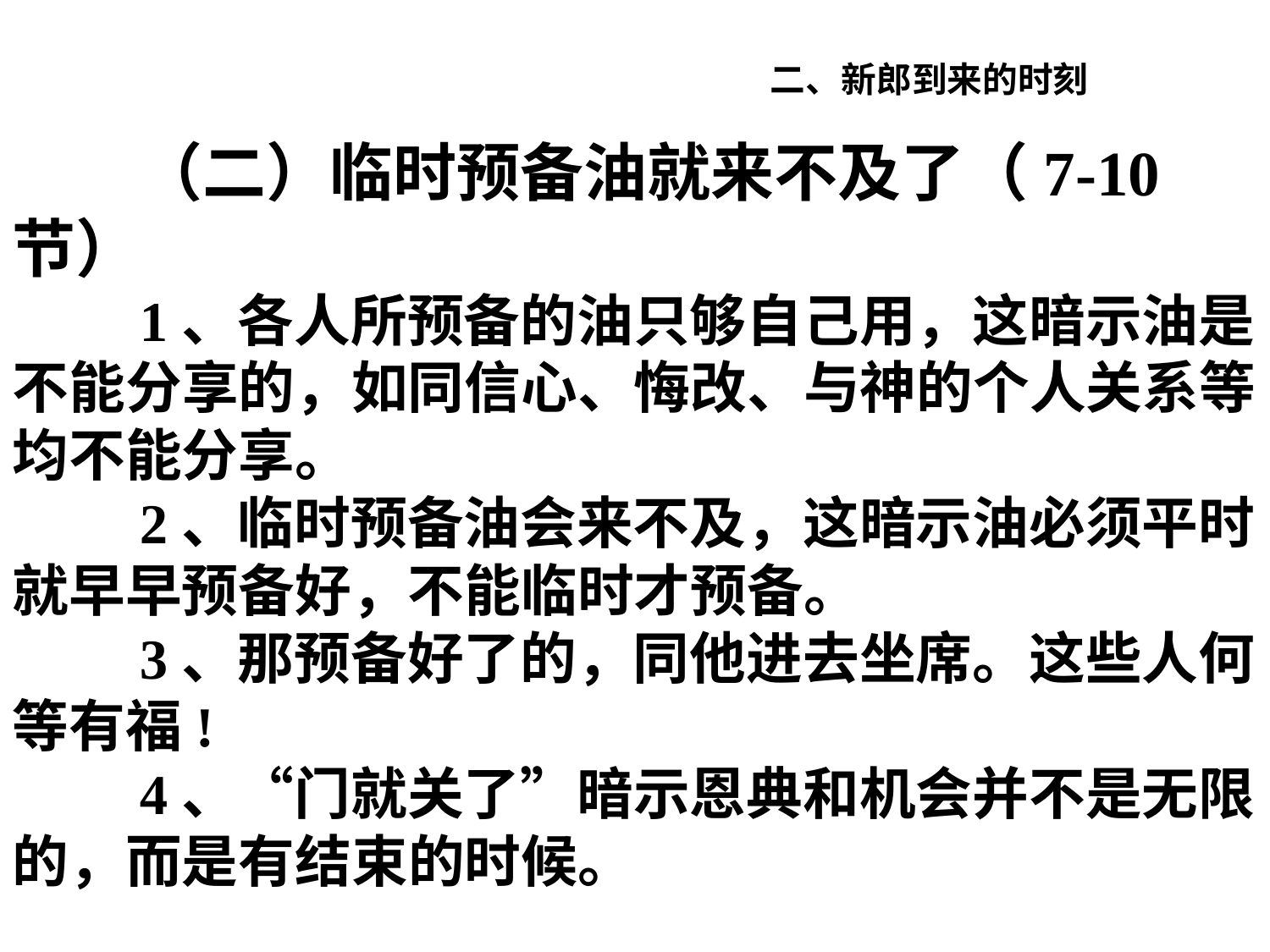

# 二、新郎到来的时刻
 	（二）临时预备油就来不及了（7-10节）
	1、各人所预备的油只够自己用，这暗示油是不能分享的，如同信心、悔改、与神的个人关系等均不能分享。
	2、临时预备油会来不及，这暗示油必须平时就早早预备好，不能临时才预备。
   	3、那预备好了的，同他进去坐席。这些人何等有福!
   	4、“门就关了”暗示恩典和机会并不是无限的，而是有结束的时候。